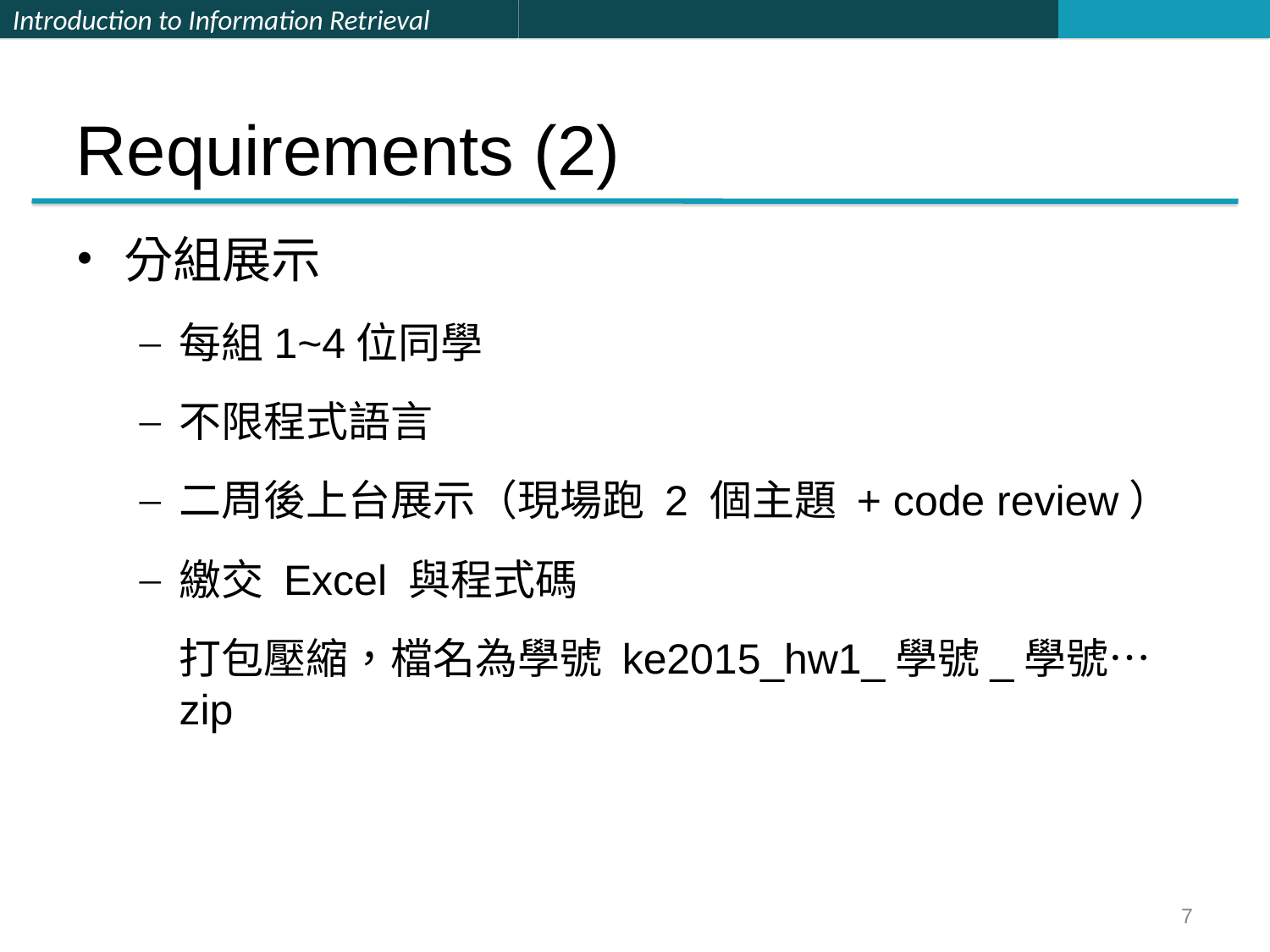

# Requirements (2)
分組展示
每組1~4位同學
不限程式語言
二周後上台展示（現場跑 2 個主題 + code review）
繳交 Excel 與程式碼
	打包壓縮，檔名為學號 ke2015_hw1_學號_學號…zip
7